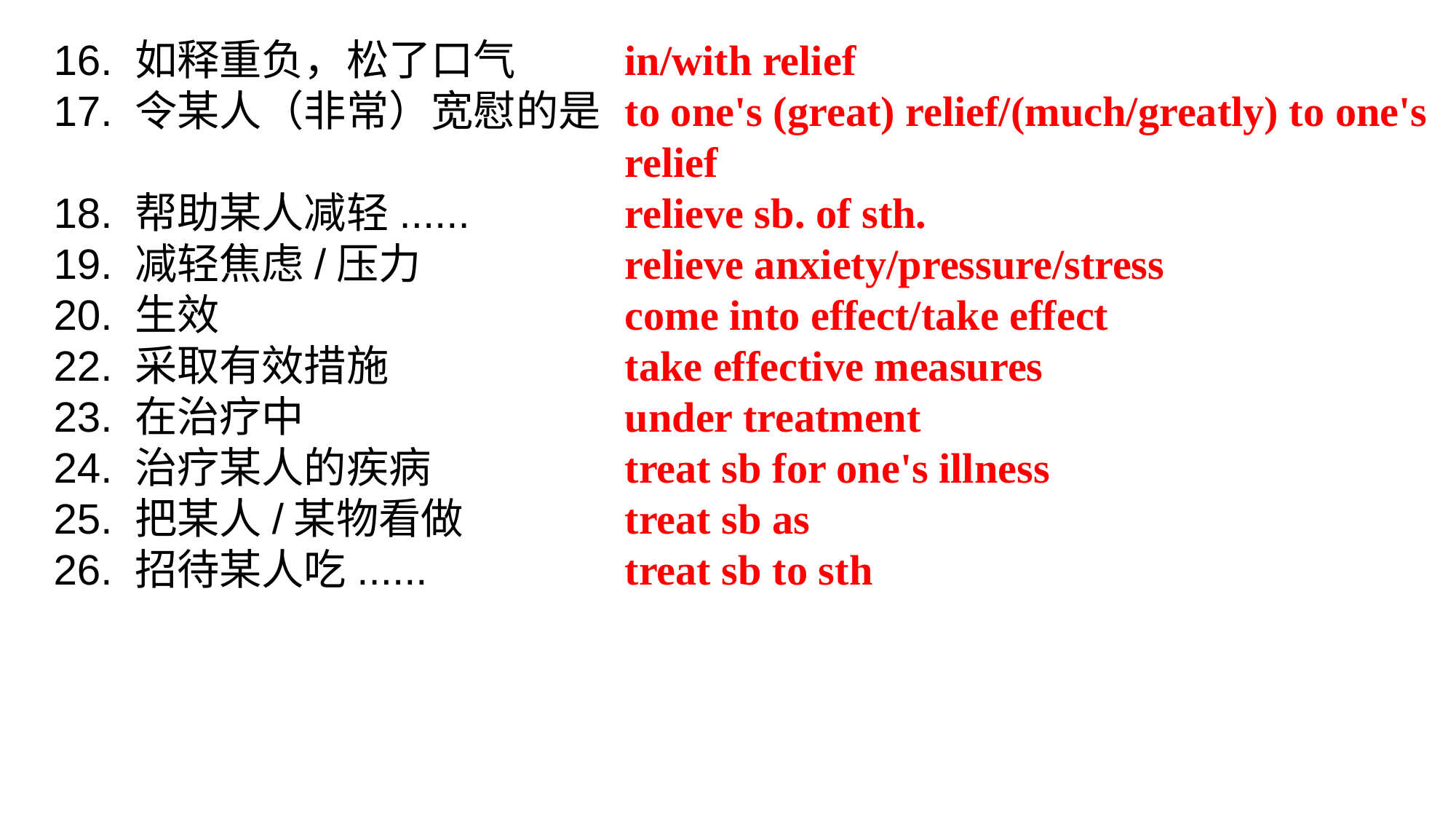

16. 如释重负，松了口气
17. 令某人（非常）宽慰的是

18. 帮助某人减轻......
19. 减轻焦虑/压力
20. 生效
22. 采取有效措施
23. 在治疗中
24. 治疗某人的疾病
25. 把某人/某物看做
26. 招待某人吃......
in/with relief
to one's (great) relief/(much/greatly) to one's relief
relieve sb. of sth.
relieve anxiety/pressure/stress
come into effect/take effect
take effective measures
under treatment
treat sb for one's illness
treat sb as
treat sb to sth